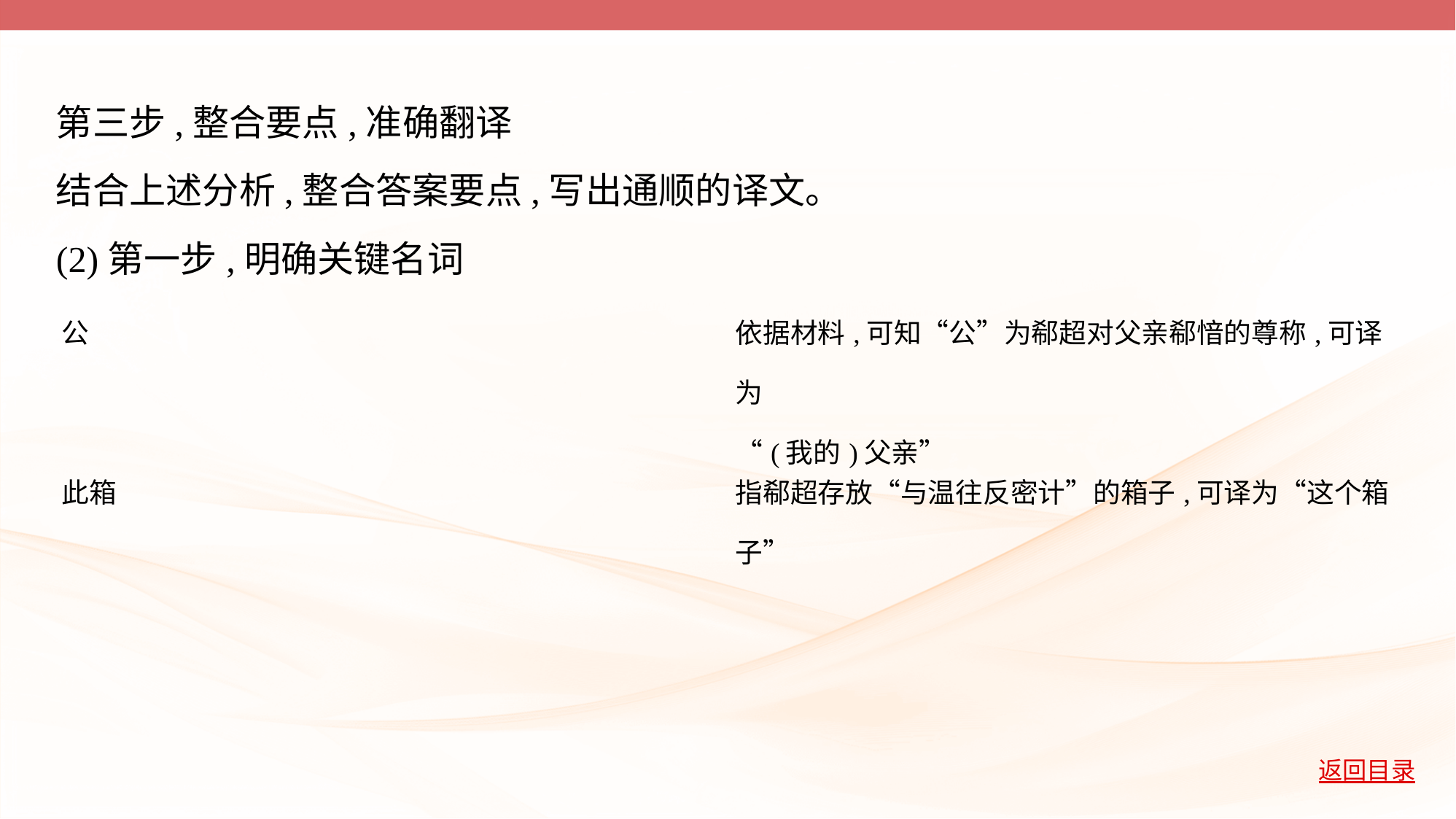

第三步,整合要点,准确翻译
结合上述分析,整合答案要点,写出通顺的译文。
(2)第一步,明确关键名词
| 公 | 依据材料,可知“公”为郗超对父亲郗愔的尊称,可译为 “(我的)父亲” |
| --- | --- |
| 此箱 | 指郗超存放“与温往反密计”的箱子,可译为“这个箱 子” |